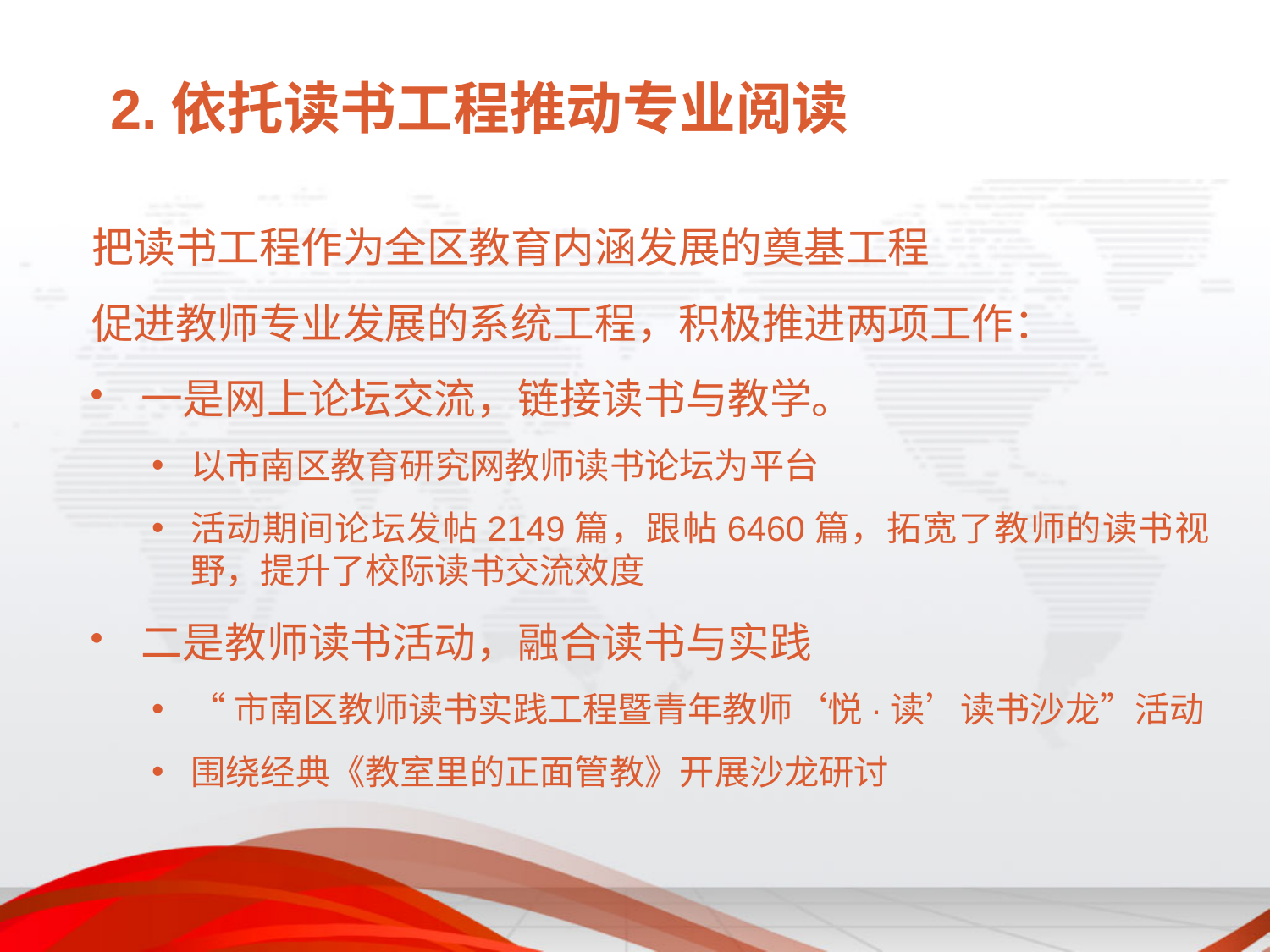

# 2.依托读书工程推动专业阅读
把读书工程作为全区教育内涵发展的奠基工程
促进教师专业发展的系统工程，积极推进两项工作：
一是网上论坛交流，链接读书与教学。
以市南区教育研究网教师读书论坛为平台
活动期间论坛发帖2149篇，跟帖6460篇，拓宽了教师的读书视野，提升了校际读书交流效度
二是教师读书活动，融合读书与实践
“市南区教师读书实践工程暨青年教师‘悦·读’读书沙龙”活动
围绕经典《教室里的正面管教》开展沙龙研讨